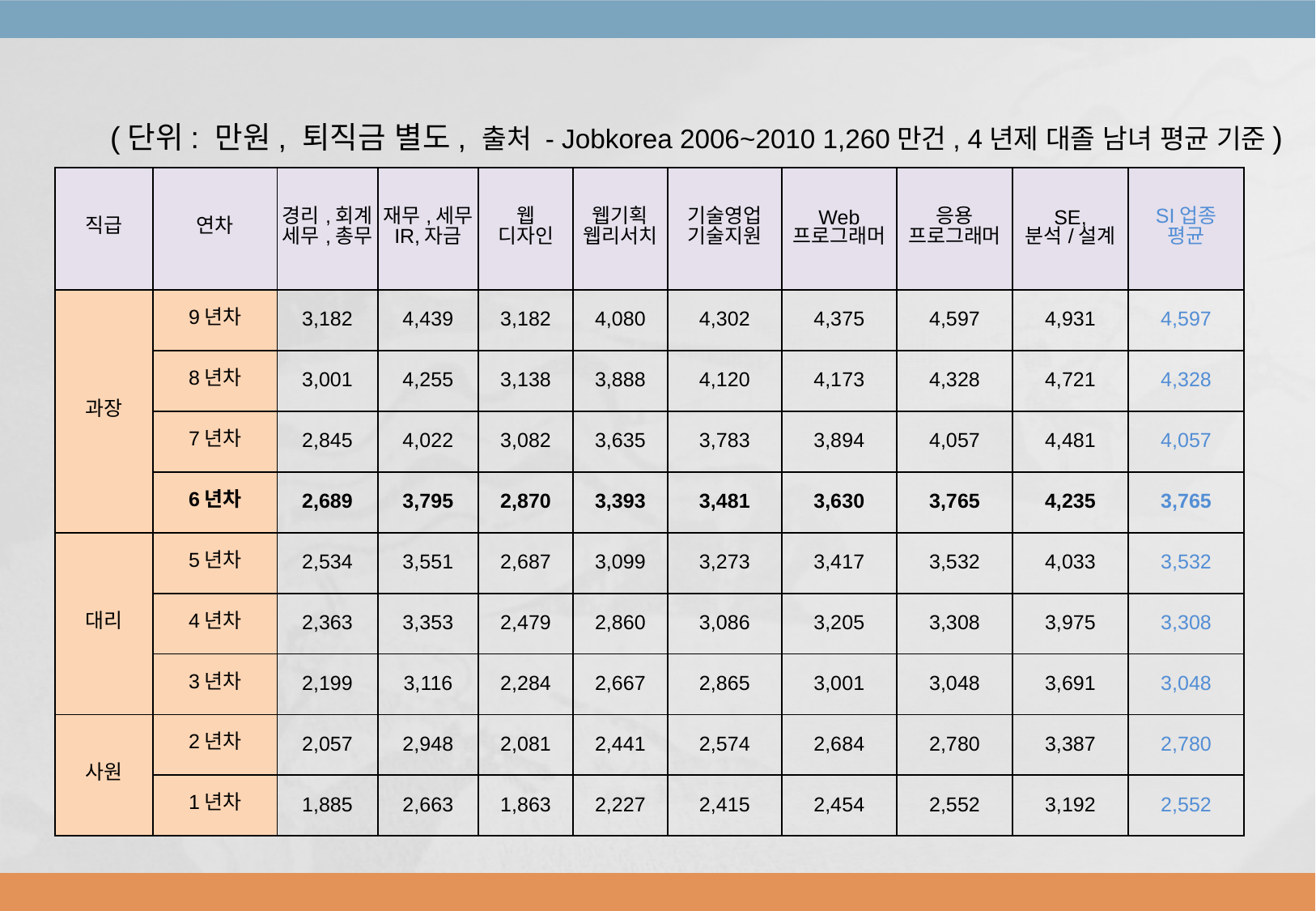

(단위: 만원, 퇴직금 별도, 출처 - Jobkorea 2006~2010 1,260만건, 4년제 대졸 남녀 평균 기준)
| 직급 | 연차 | 경리,회계 세무,총무 | 재무,세무 IR,자금 | 웹 디자인 | 웹기획 웹리서치 | 기술영업 기술지원 | Web 프로그래머 | 응용 프로그래머 | SE, 분석/설계 | SI업종 평균 |
| --- | --- | --- | --- | --- | --- | --- | --- | --- | --- | --- |
| 과장 | 9년차 | 3,182 | 4,439 | 3,182 | 4,080 | 4,302 | 4,375 | 4,597 | 4,931 | 4,597 |
|  | 8년차 | 3,001 | 4,255 | 3,138 | 3,888 | 4,120 | 4,173 | 4,328 | 4,721 | 4,328 |
|  | 7년차 | 2,845 | 4,022 | 3,082 | 3,635 | 3,783 | 3,894 | 4,057 | 4,481 | 4,057 |
|  | 6년차 | 2,689 | 3,795 | 2,870 | 3,393 | 3,481 | 3,630 | 3,765 | 4,235 | 3,765 |
| 대리 | 5년차 | 2,534 | 3,551 | 2,687 | 3,099 | 3,273 | 3,417 | 3,532 | 4,033 | 3,532 |
|  | 4년차 | 2,363 | 3,353 | 2,479 | 2,860 | 3,086 | 3,205 | 3,308 | 3,975 | 3,308 |
|  | 3년차 | 2,199 | 3,116 | 2,284 | 2,667 | 2,865 | 3,001 | 3,048 | 3,691 | 3,048 |
| 사원 | 2년차 | 2,057 | 2,948 | 2,081 | 2,441 | 2,574 | 2,684 | 2,780 | 3,387 | 2,780 |
|  | 1년차 | 1,885 | 2,663 | 1,863 | 2,227 | 2,415 | 2,454 | 2,552 | 3,192 | 2,552 |